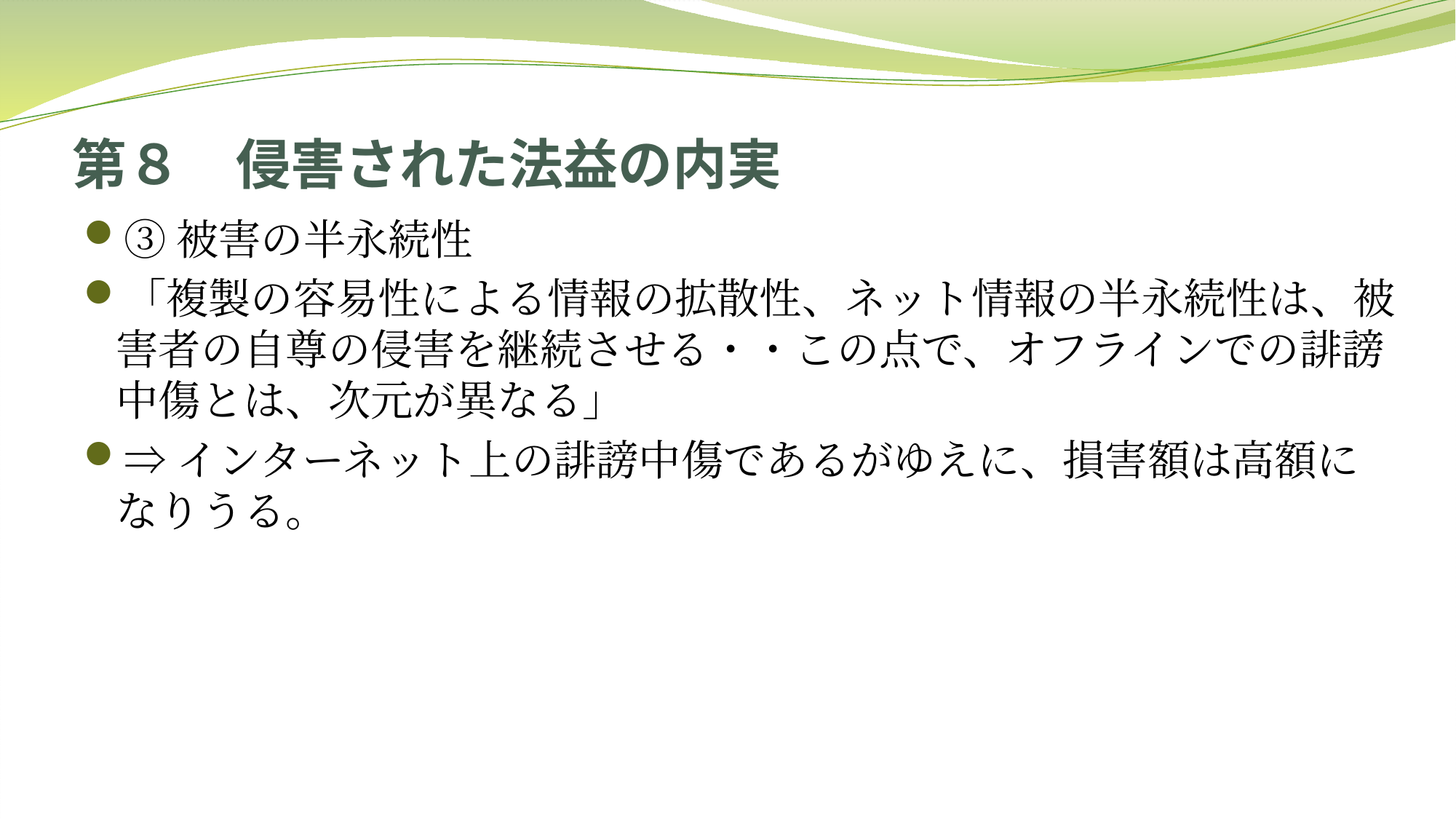

# 第８　侵害された法益の内実
③被害の半永続性
「複製の容易性による情報の拡散性、ネット情報の半永続性は、被害者の自尊の侵害を継続させる・・この点で、オフラインでの誹謗中傷とは、次元が異なる」
⇒インターネット上の誹謗中傷であるがゆえに、損害額は高額になりうる。